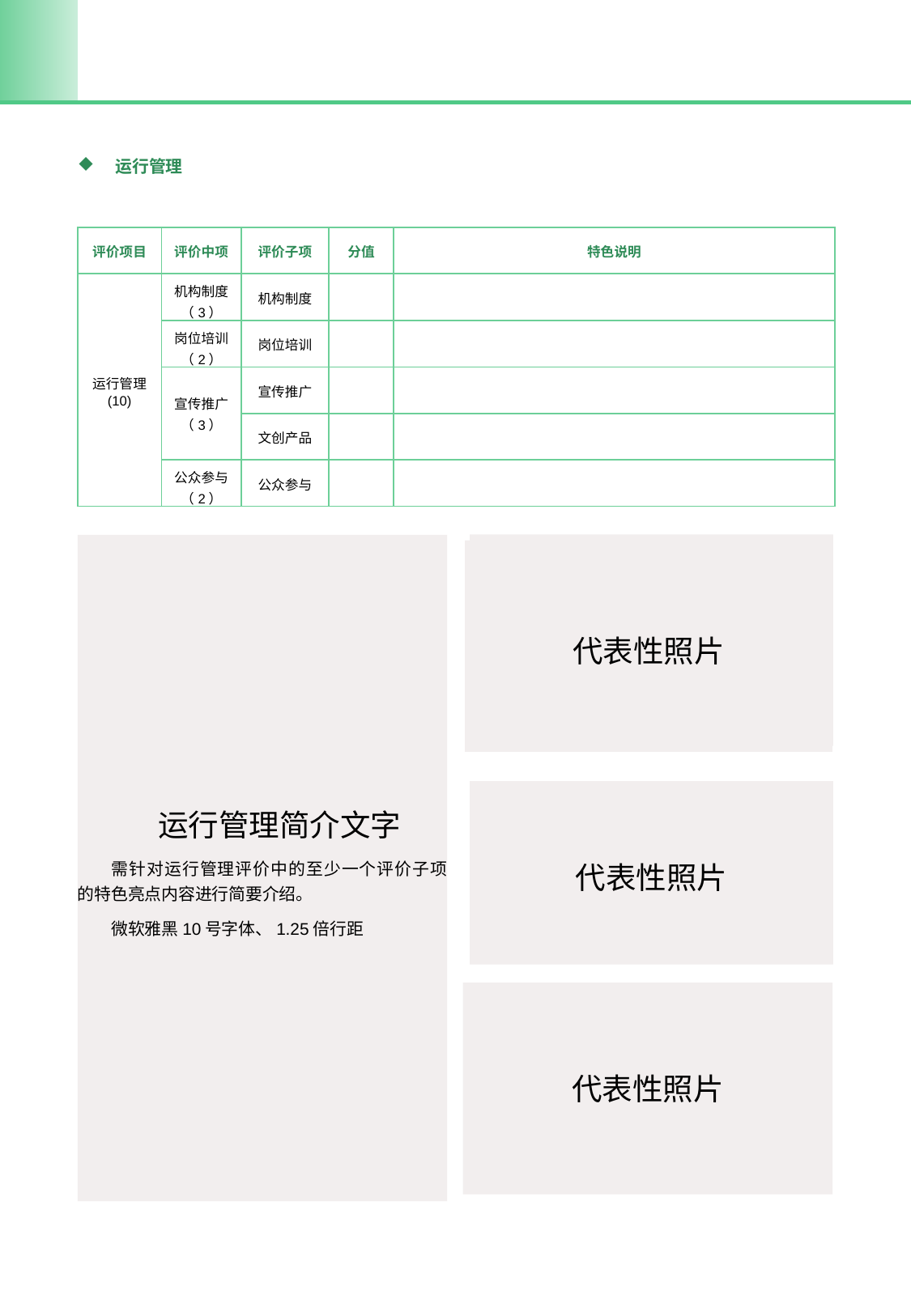

运行管理
| 评价项目 | 评价中项 | 评价子项 | 分值 | 特色说明 |
| --- | --- | --- | --- | --- |
| 运行管理 (10) | 机构制度（3） | 机构制度 |  |  |
|  | 岗位培训（2） | 岗位培训 |  |  |
|  | 宣传推广（3） | 宣传推广 |  |  |
|  |  | 文创产品 |  |  |
|  | 公众参与（2） | 公众参与 |  |  |
示范代表性照片
运行管理简介文字
需针对运行管理评价中的至少一个评价子项的特色亮点内容进行简要介绍。
微软雅黑10号字体、1.25倍行距
代表性照片
代表性照片
代表性照片